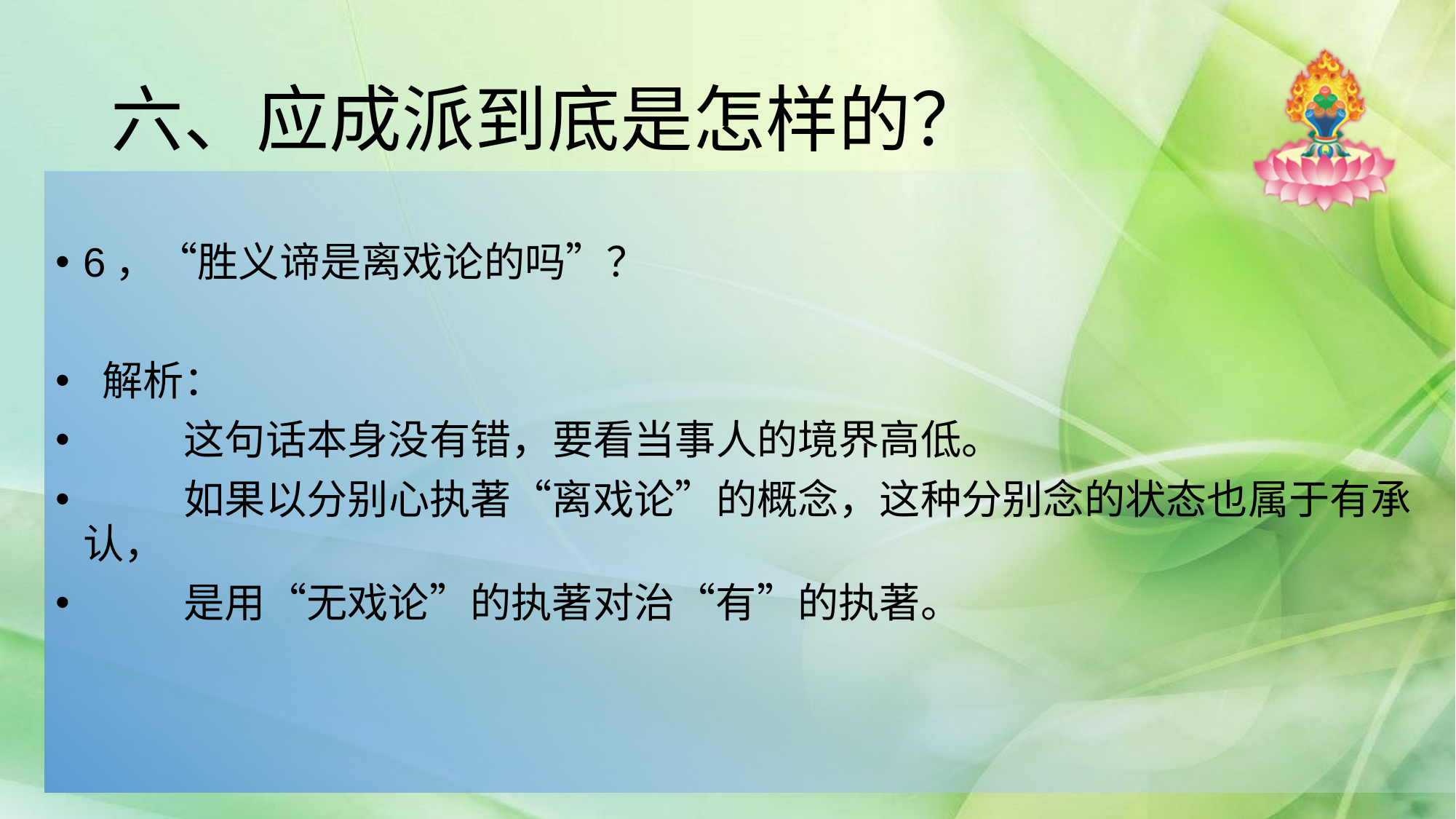

# 六、应成派到底是怎样的？

6，“胜义谛是离戏论的吗”？

 解析：
          这句话本身没有错，要看当事人的境界高低。
          如果以分别心执著“离戏论”的概念，这种分别念的状态也属于有承认，
          是用“无戏论”的执著对治“有”的执著。